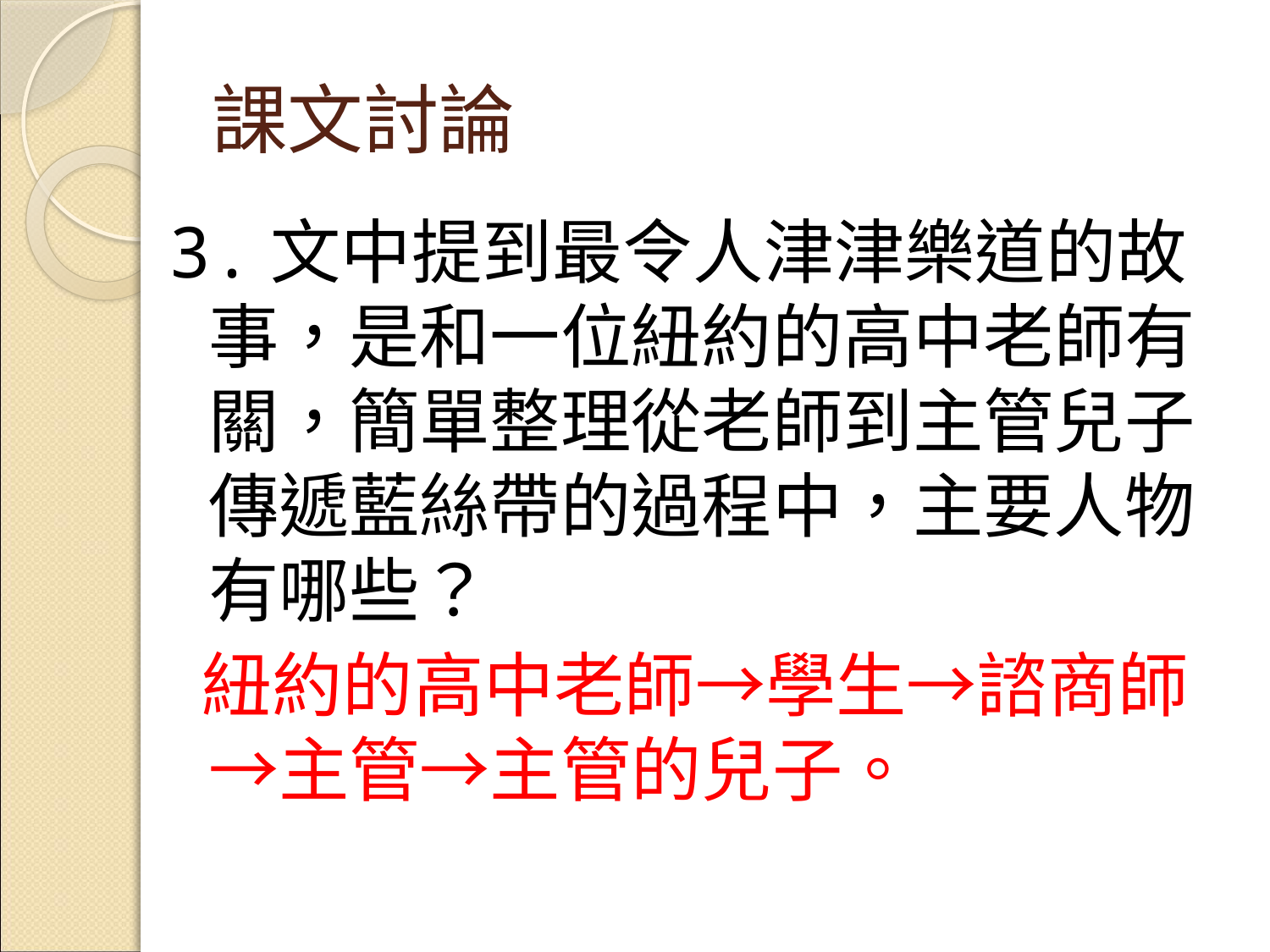

課文討論
3.文中提到最令人津津樂道的故事，是和一位紐約的高中老師有關，簡單整理從老師到主管兒子傳遞藍絲帶的過程中，主要人物有哪些？
 紐約的高中老師→學生→諮商師→主管→主管的兒子。